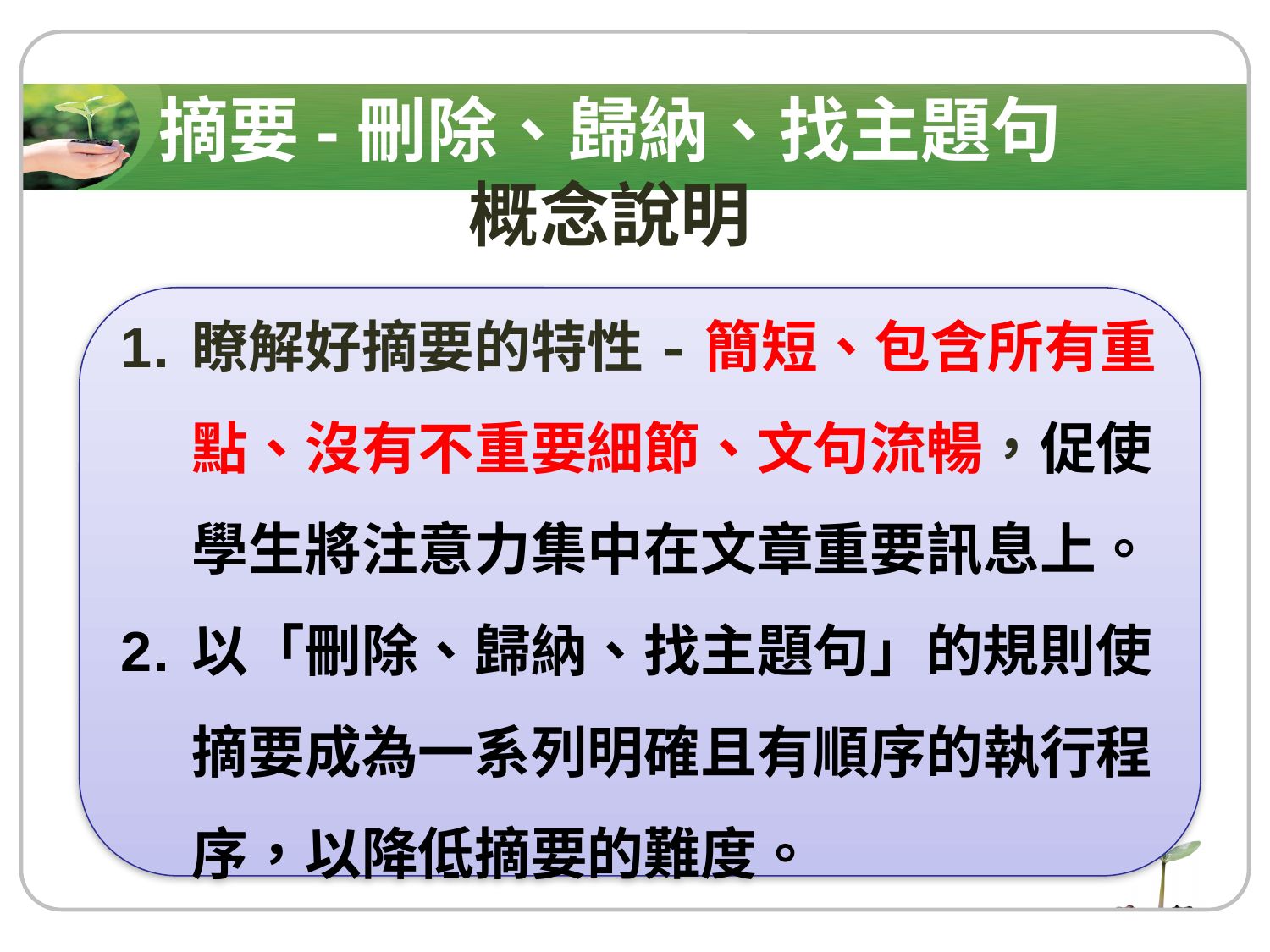

摘要-刪除、歸納、找主題句
概念說明
瞭解好摘要的特性-簡短、包含所有重點、沒有不重要細節、文句流暢，促使學生將注意力集中在文章重要訊息上。
以「刪除、歸納、找主題句」的規則使摘要成為一系列明確且有順序的執行程序，以降低摘要的難度。